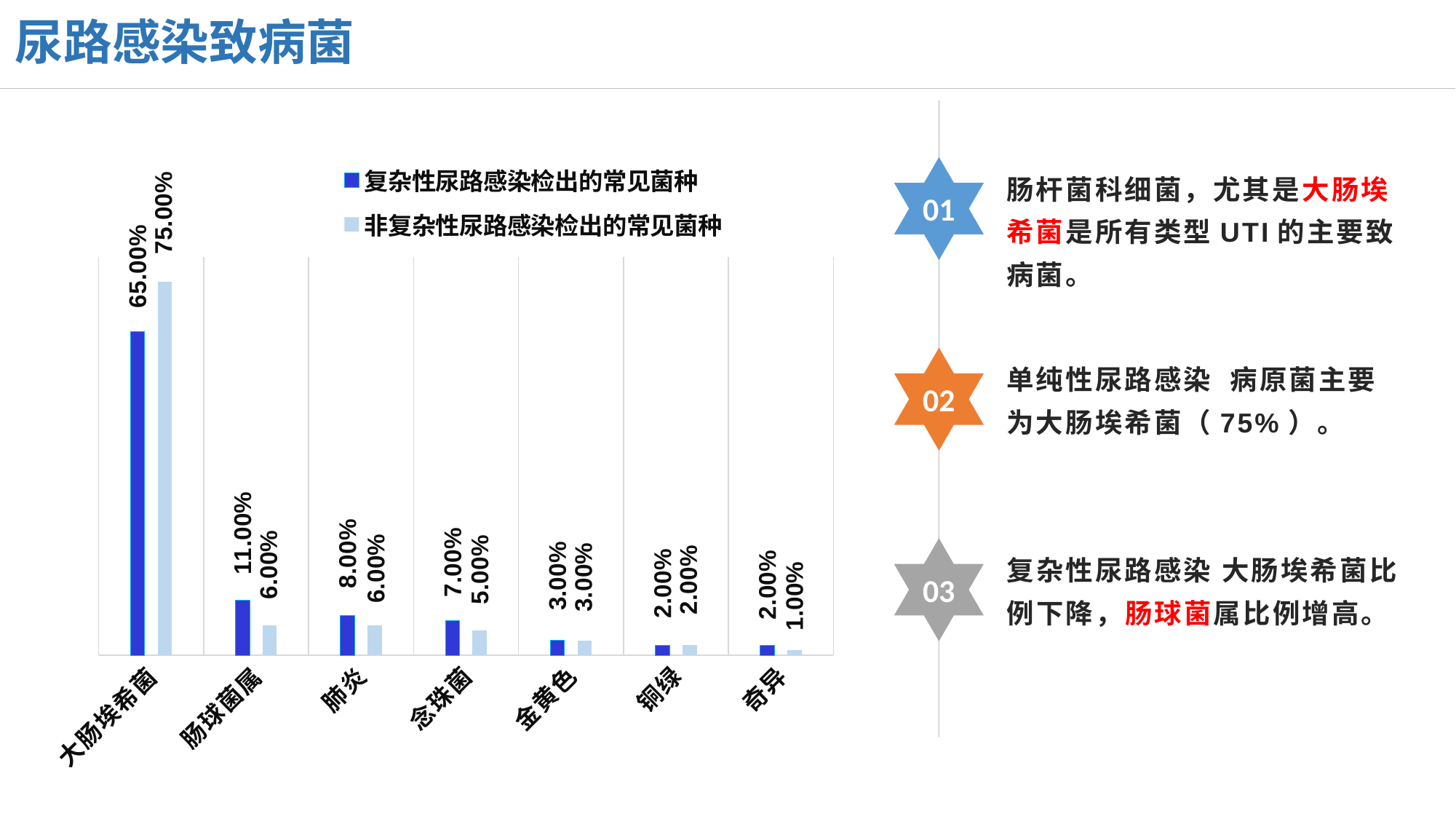

尿路感染致病菌

### Chart

| Category | 复杂性尿路感染检出的常见菌种 | 非复杂性尿路感染检出的常见菌种 |
|---|---|---|
| 大肠埃希菌 | 0.65 | 0.75 |
| 肠球菌属 | 0.11 | 0.06 |
| 肺炎克雷伯菌 | 0.08 | 0.06 |
| 念珠菌 | 0.07 | 0.05 |
| 金黄色葡萄球菌 | 0.03 | 0.03 |
| 铜绿假单胞菌 | 0.02 | 0.02 |
| 奇异变形杆菌 | 0.02 | 0.01 |
肠杆菌科细菌，尤其是大肠埃希菌是所有类型UTI的主要致病菌。
01

单纯性尿路感染  病原菌主要为大肠埃希菌（75%）。
02

复杂性尿路感染 大肠埃希菌比例下降，肠球菌属比例增高。
03